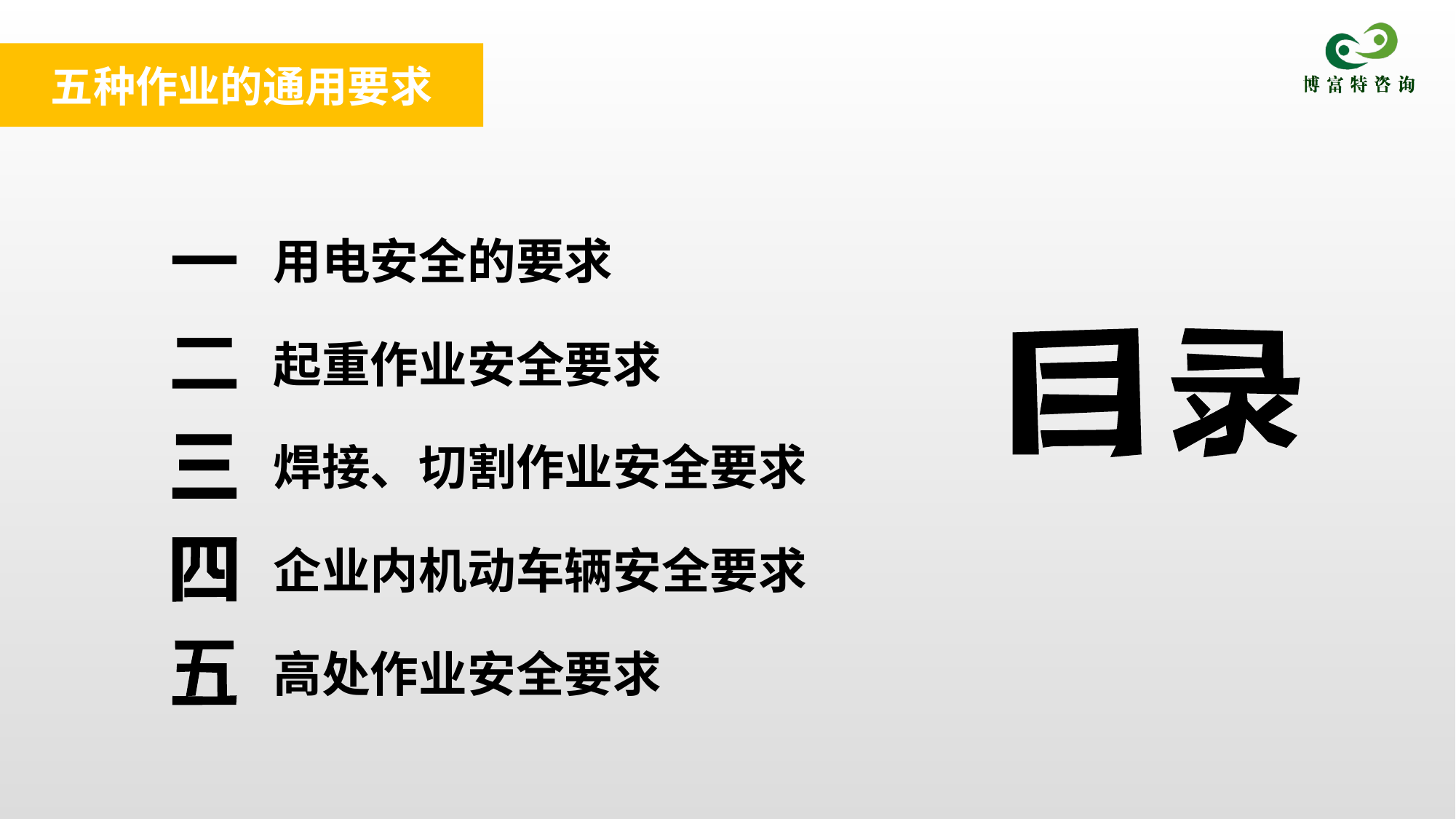

五种作业的通用要求
用电安全的要求

起重作业安全要求

焊接、切割作业安全要求

企业内机动车辆安全要求

高处作业安全要求